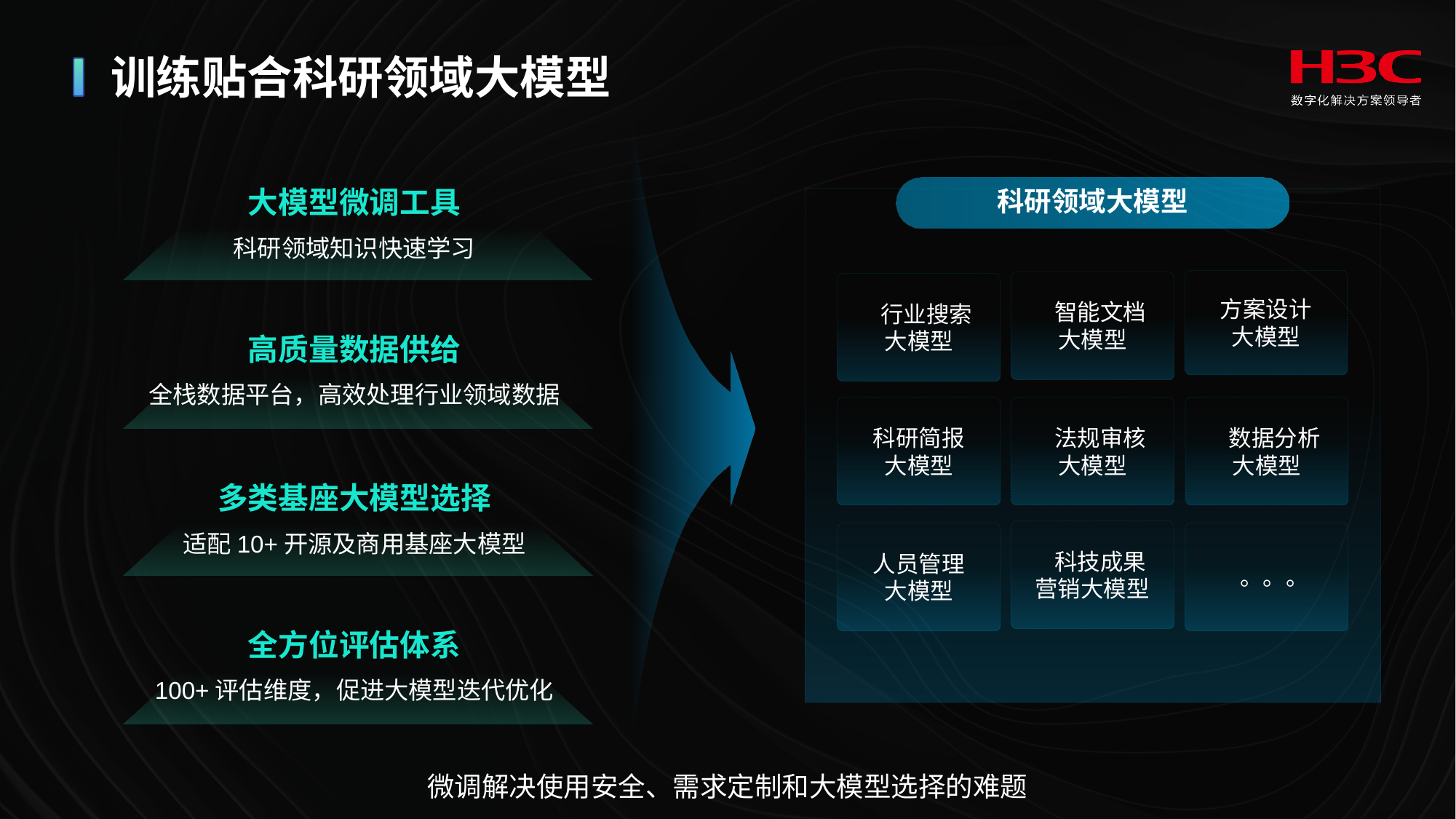

# 训练贴合科研领域大模型
大模型微调工具
科研领域知识快速学习
科研领域大模型

方案设计
大模型
  智能文档
大模型
  行业搜索
大模型
高质量数据供给
全栈数据平台，高效处理行业领域数据

科研简报
大模型
  法规审核
大模型
  数据分析
大模型
多类基座大模型选择
适配10+开源及商用基座大模型
  科技成果
营销大模型
人员管理
大模型
  。。。

全方位评估体系
100+评估维度，促进大模型迭代优化

微调解决使用安全、需求定制和大模型选择的难题